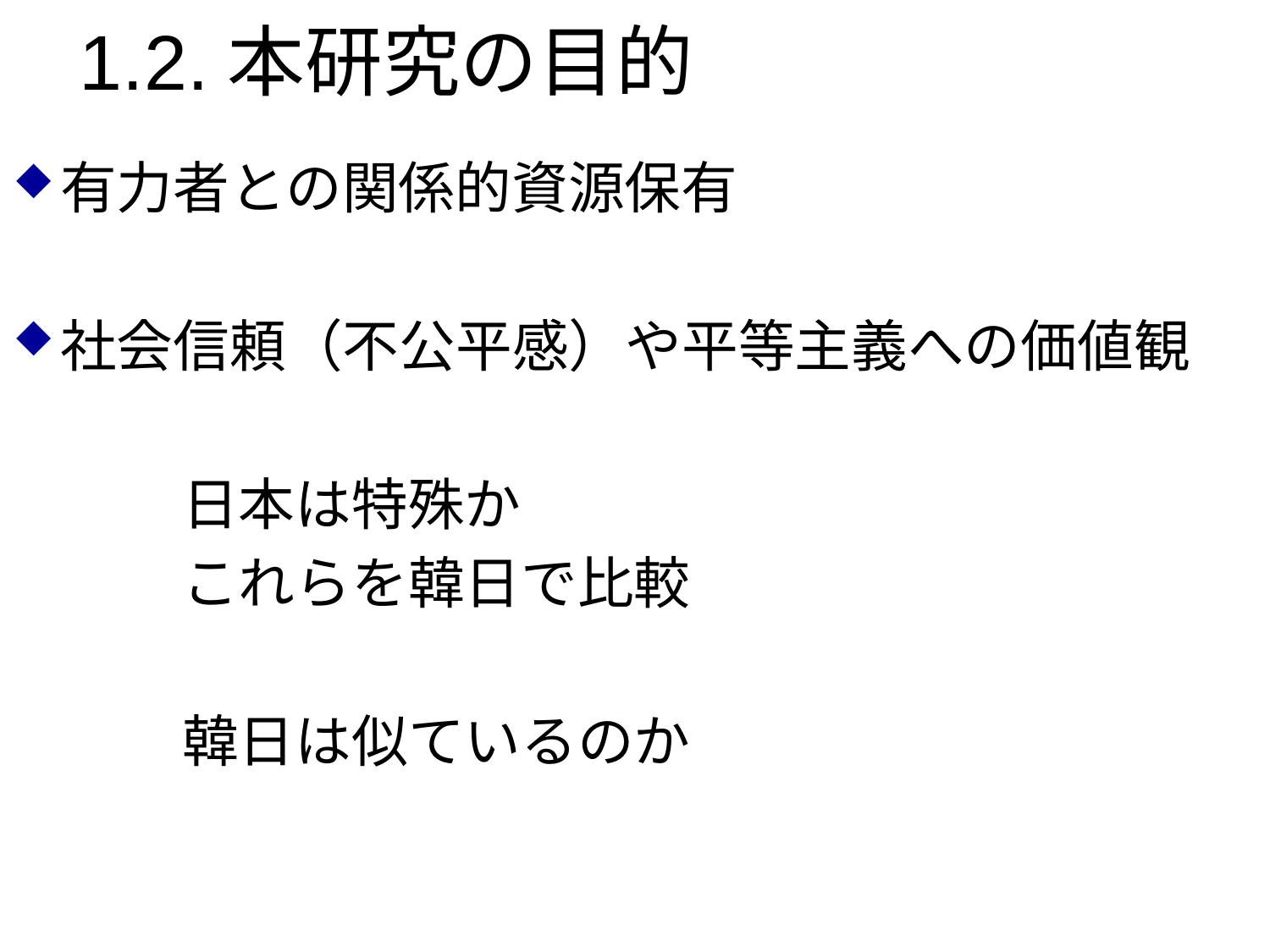

# 1.2.本研究の目的
有力者との関係的資源保有

社会信頼（不公平感）や平等主義への価値観

　　　日本は特殊か
　　　これらを韓日で比較

　　　韓日は似ているのか